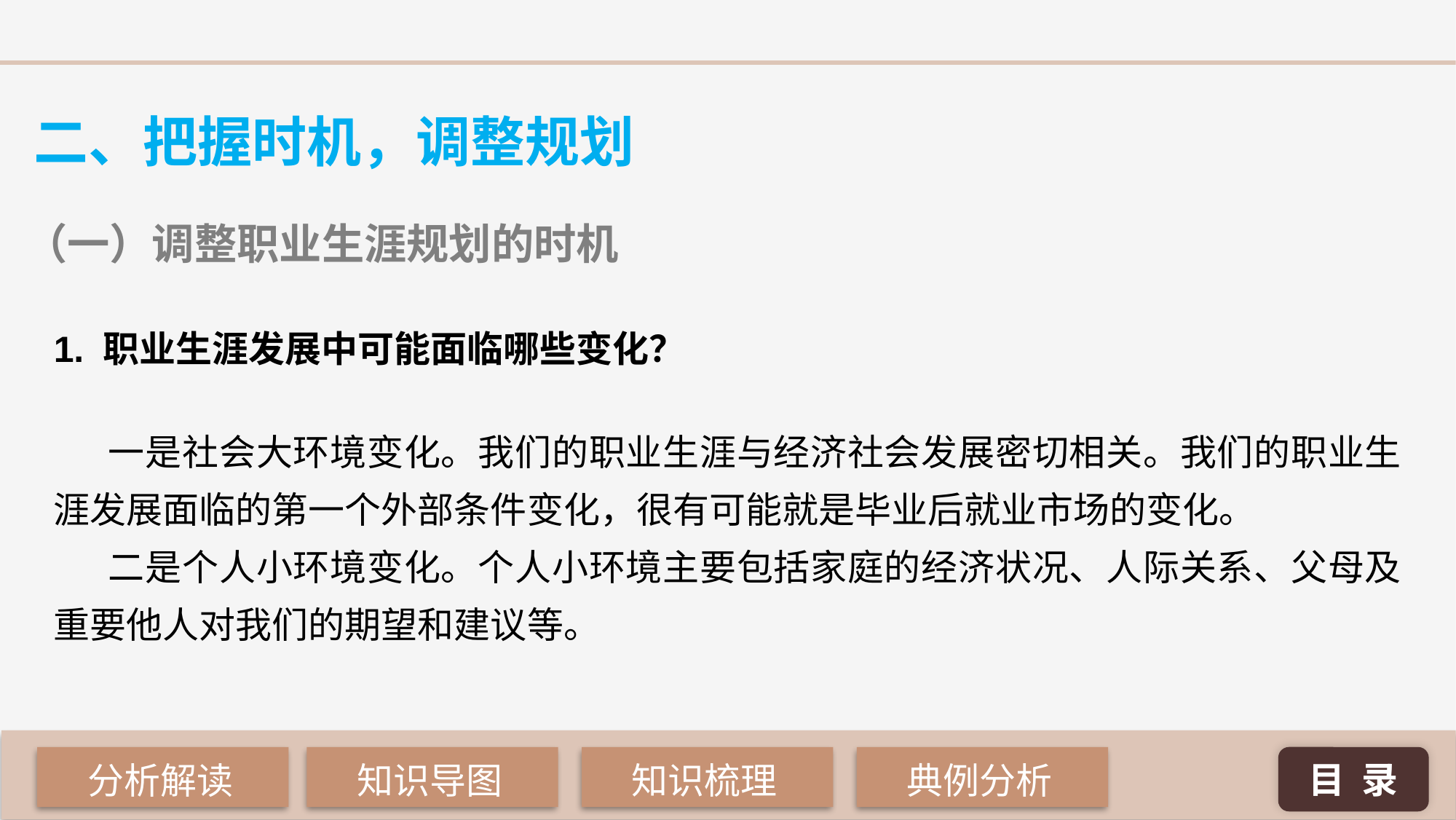

二、把握时机，调整规划
（一）调整职业生涯规划的时机
1. 职业生涯发展中可能面临哪些变化？
一是社会大环境变化。我们的职业生涯与经济社会发展密切相关。我们的职业生涯发展面临的第一个外部条件变化，很有可能就是毕业后就业市场的变化。
二是个人小环境变化。个人小环境主要包括家庭的经济状况、人际关系、父母及重要他人对我们的期望和建议等。